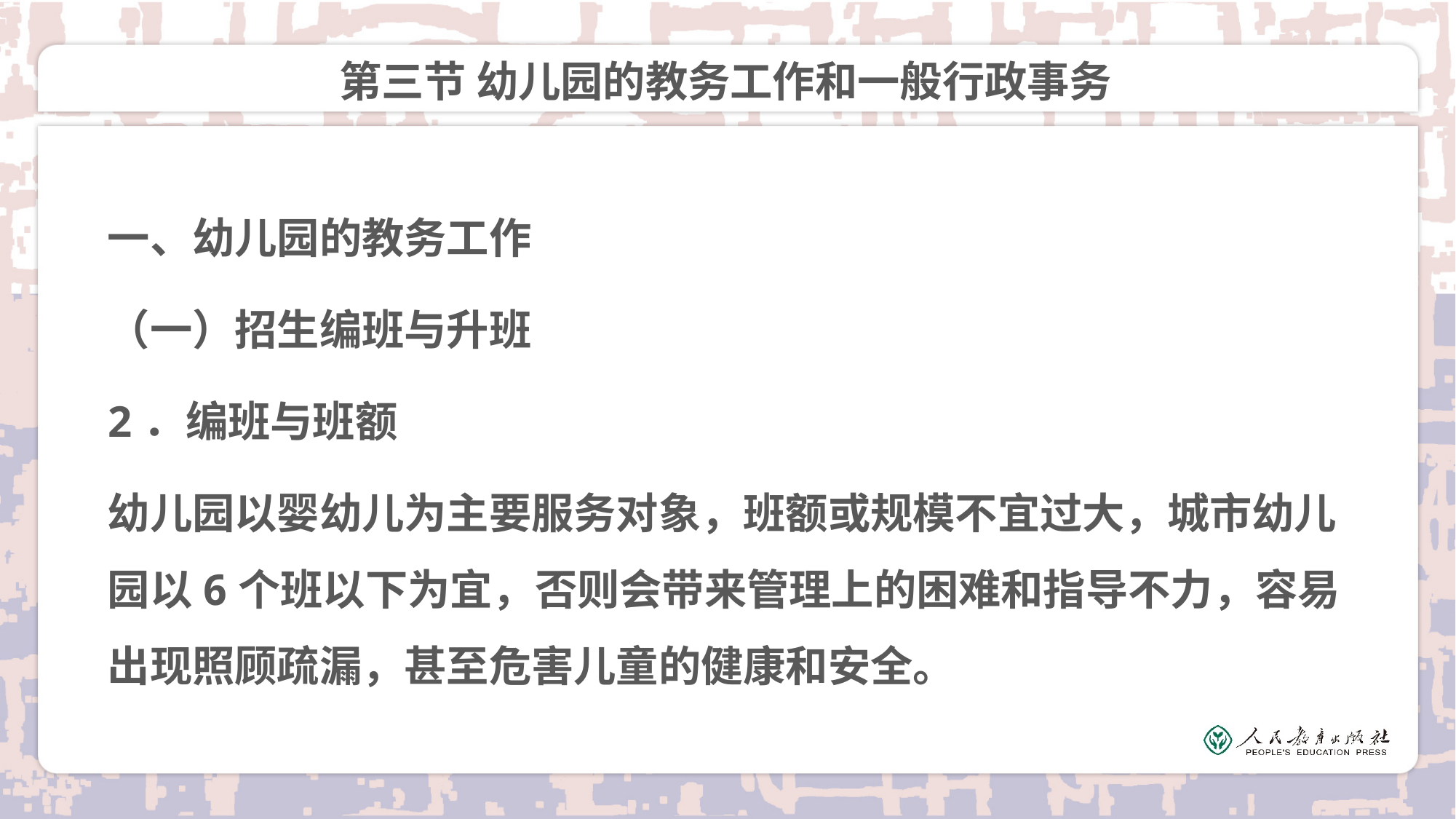

# 第三节 幼儿园的教务工作和一般行政事务
一、幼儿园的教务工作
（一）招生编班与升班
2．编班与班额
幼儿园以婴幼儿为主要服务对象，班额或规模不宜过大，城市幼儿园以6个班以下为宜，否则会带来管理上的困难和指导不力，容易出现照顾疏漏，甚至危害儿童的健康和安全。